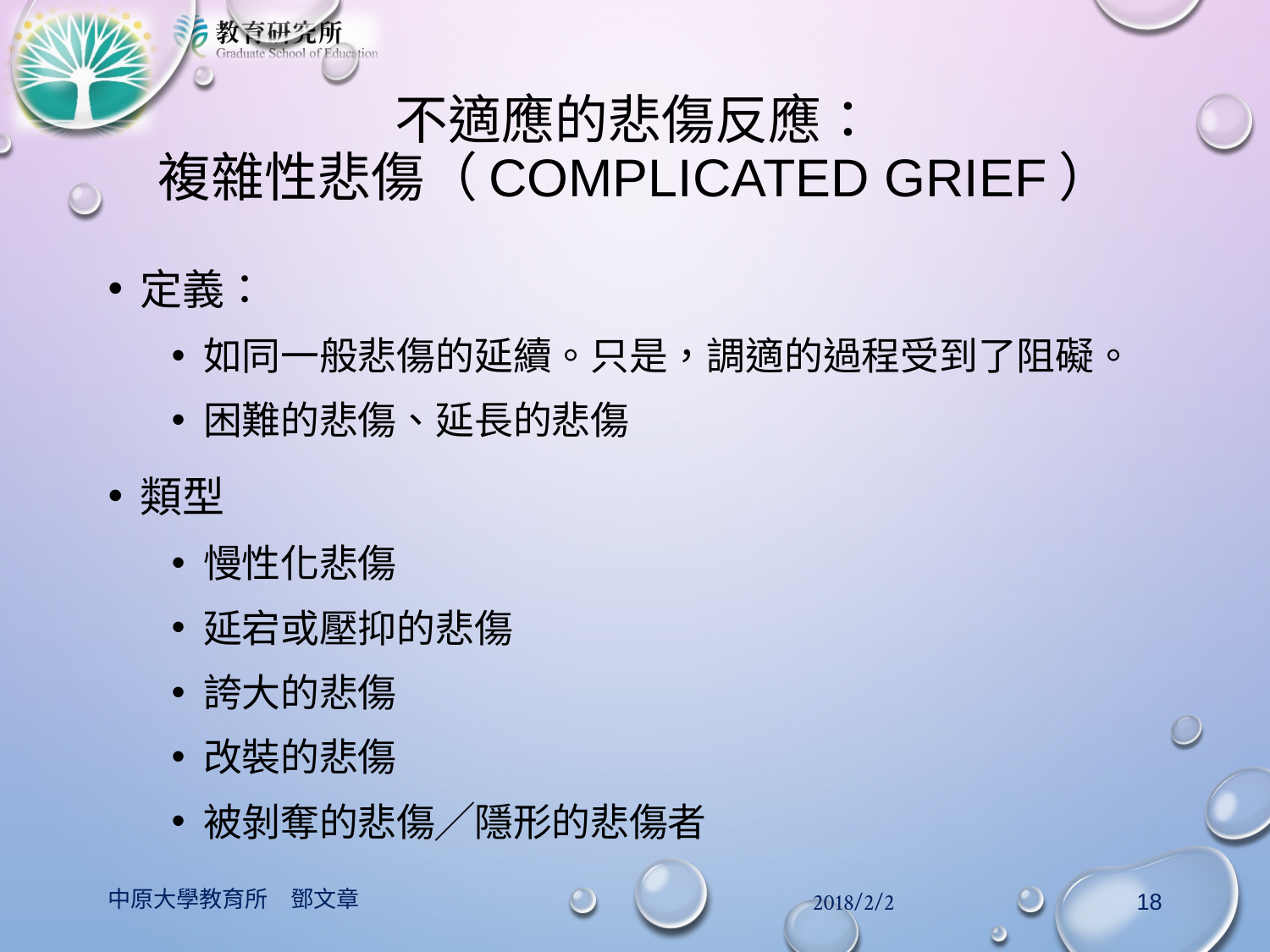

# 不適應的悲傷反應： 複雜性悲傷（complicated grief）
定義：
如同一般悲傷的延續。只是，調適的過程受到了阻礙。
困難的悲傷、延長的悲傷
類型
慢性化悲傷
延宕或壓抑的悲傷
誇大的悲傷
改裝的悲傷
被剝奪的悲傷╱隱形的悲傷者
中原大學教育所　鄧文章
2018/2/2
18